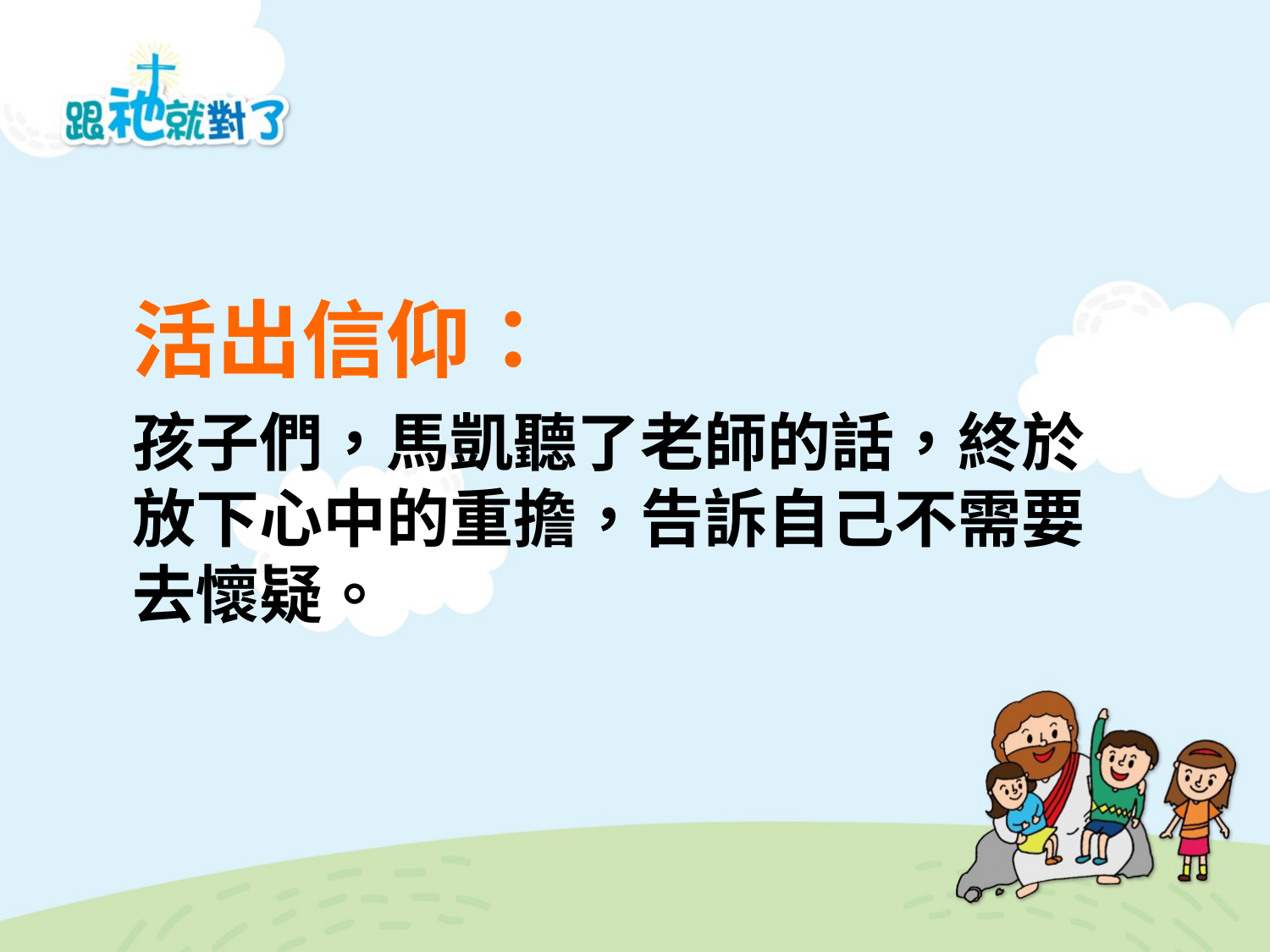

活出信仰：
孩子們，馬凱聽了老師的話，終於放下心中的重擔，告訴自己不需要去懷疑。